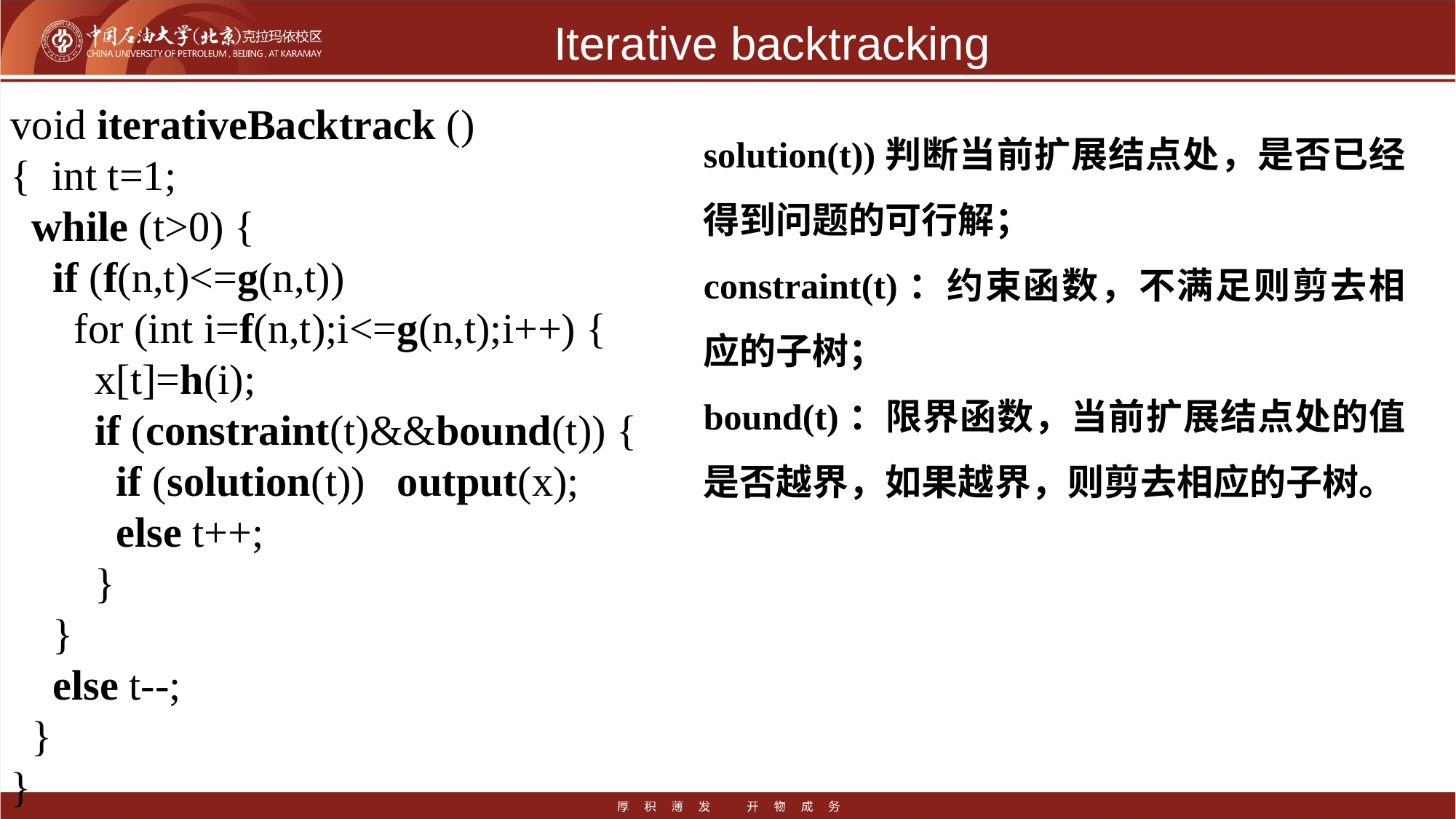

# Iterative backtracking
void iterativeBacktrack ()
{  int t=1;
  while (t>0) {
    if (f(n,t)<=g(n,t))
      for (int i=f(n,t);i<=g(n,t);i++) {
        x[t]=h(i);
        if (constraint(t)&&bound(t)) {
          if (solution(t))   output(x);
          else t++;
        }
    }
    else t--;
  }
}
solution(t))判断当前扩展结点处，是否已经得到问题的可行解；
constraint(t)：约束函数，不满足则剪去相应的子树；
bound(t)：限界函数，当前扩展结点处的值是否越界，如果越界，则剪去相应的子树。